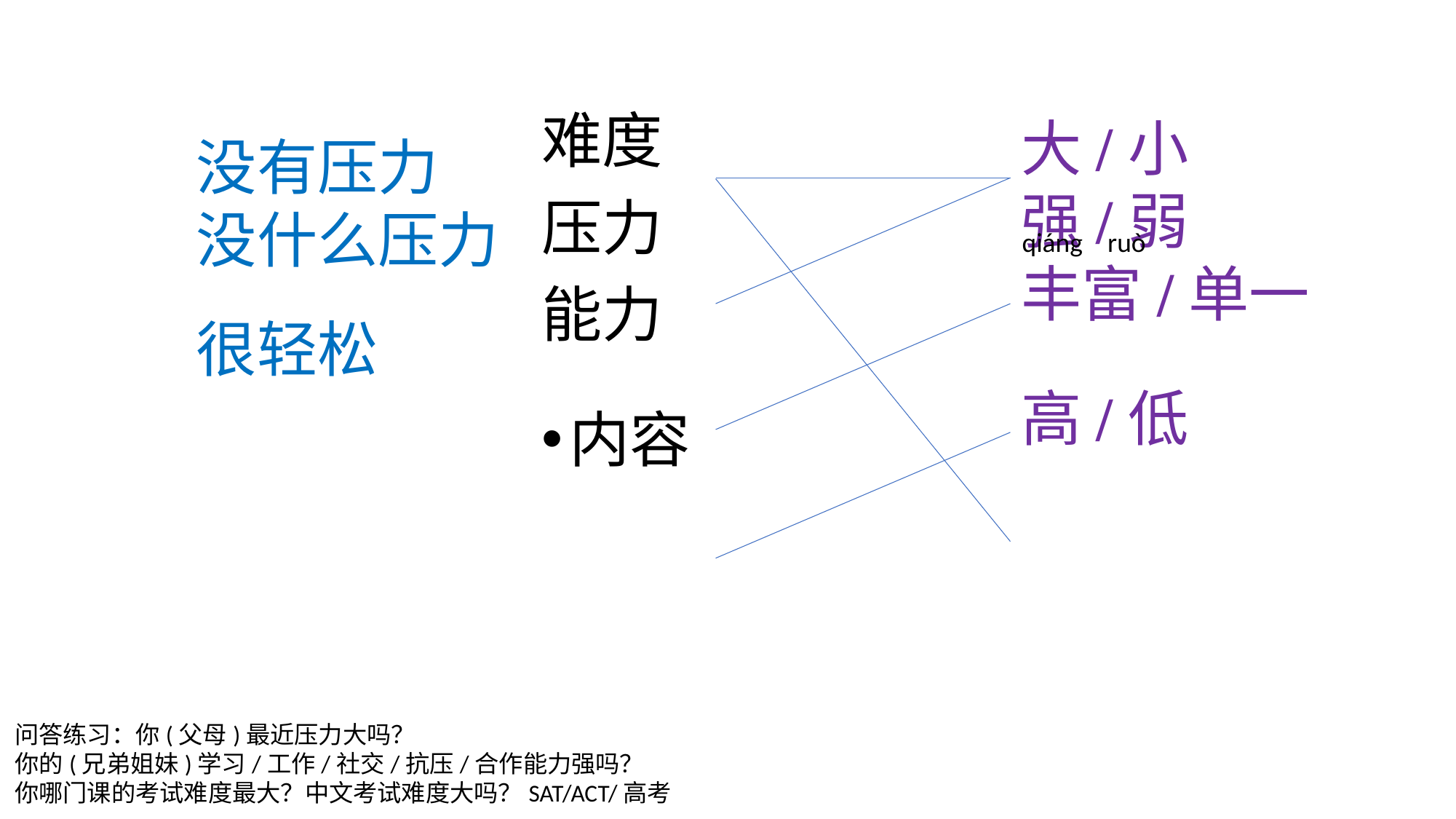

难度
压力
能力
内容
大/小
强/弱
丰富/单一
高/低
没有压力
没什么压力
很轻松
qiáng    ruò
问答练习：你(父母)最近压力大吗？
你的(兄弟姐妹)学习/工作/社交/抗压/合作能力强吗？
你哪门课的考试难度最大？中文考试难度大吗？SAT/ACT/高考